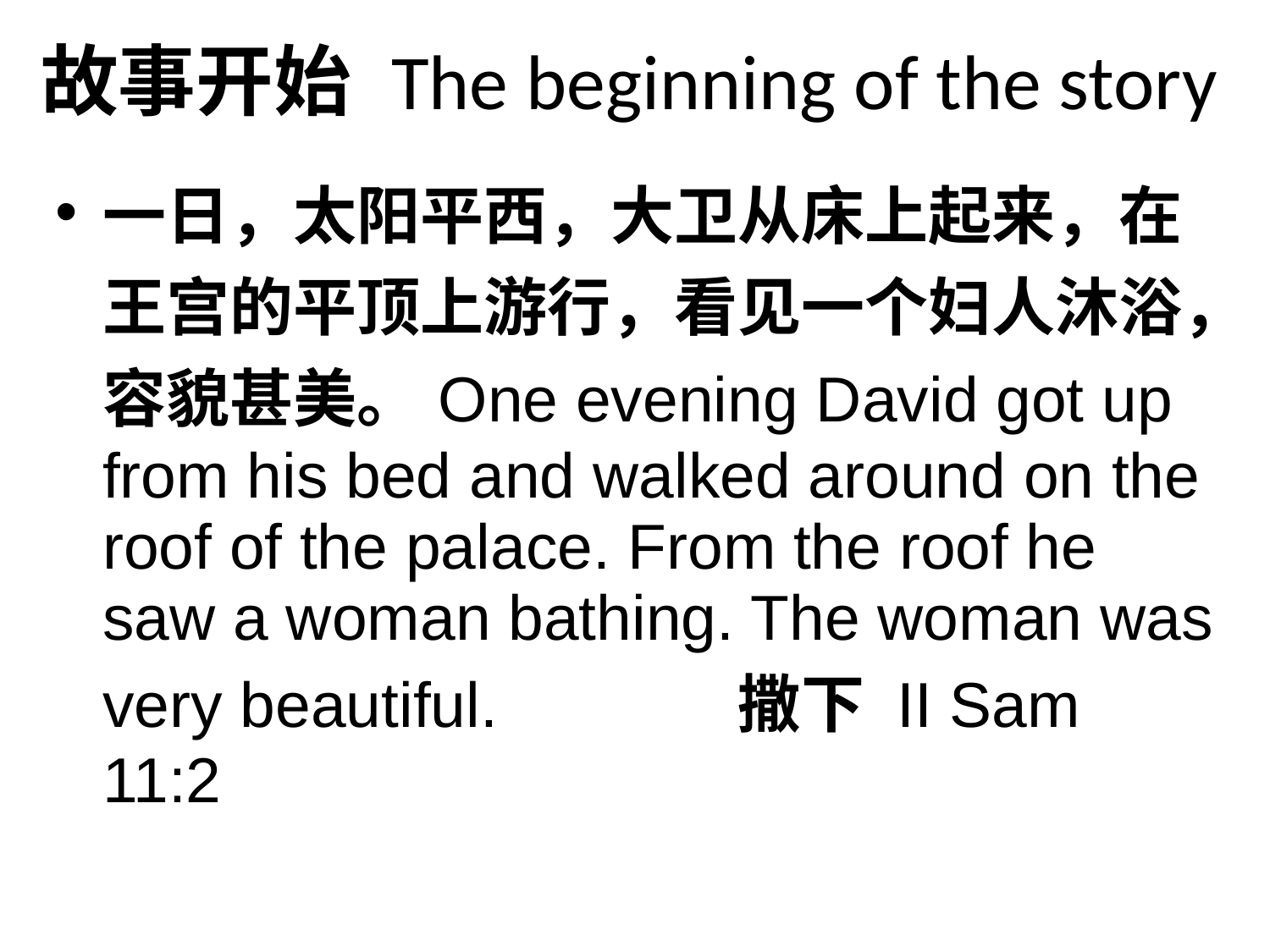

# 故事开始 The beginning of the story
一日，太阳平西，大卫从床上起来，在王宫的平顶上游行，看见一个妇人沐浴，容貌甚美。One evening David got up from his bed and walked around on the roof of the palace. From the roof he saw a woman bathing. The woman was very beautiful.		撒下 II Sam 11:2